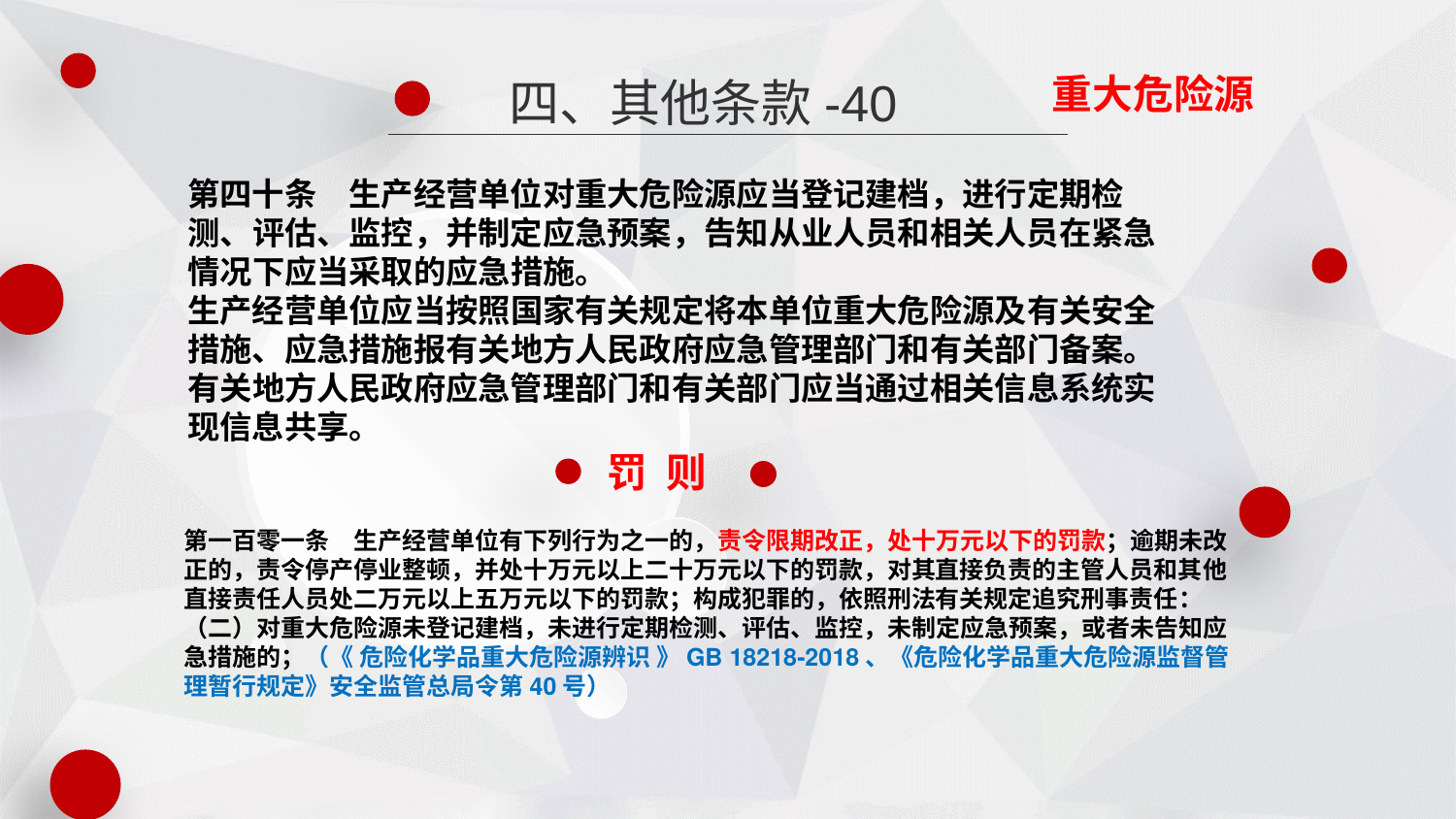

重大危险源
四、其他条款-40

第四十条　生产经营单位对重大危险源应当登记建档，进行定期检测、评估、监控，并制定应急预案，告知从业人员和相关人员在紧急情况下应当采取的应急措施。
生产经营单位应当按照国家有关规定将本单位重大危险源及有关安全措施、应急措施报有关地方人民政府应急管理部门和有关部门备案。有关地方人民政府应急管理部门和有关部门应当通过相关信息系统实现信息共享。

罚  则

第一百零一条　生产经营单位有下列行为之一的，责令限期改正，处十万元以下的罚款；逾期未改正的，责令停产停业整顿，并处十万元以上二十万元以下的罚款，对其直接负责的主管人员和其他直接责任人员处二万元以上五万元以下的罚款；构成犯罪的，依照刑法有关规定追究刑事责任：
（二）对重大危险源未登记建档，未进行定期检测、评估、监控，未制定应急预案，或者未告知应急措施的；（《 危险化学品重大危险源辨识 》GB 18218-2018、《危险化学品重大危险源监督管理暂行规定》安全监管总局令第40号）